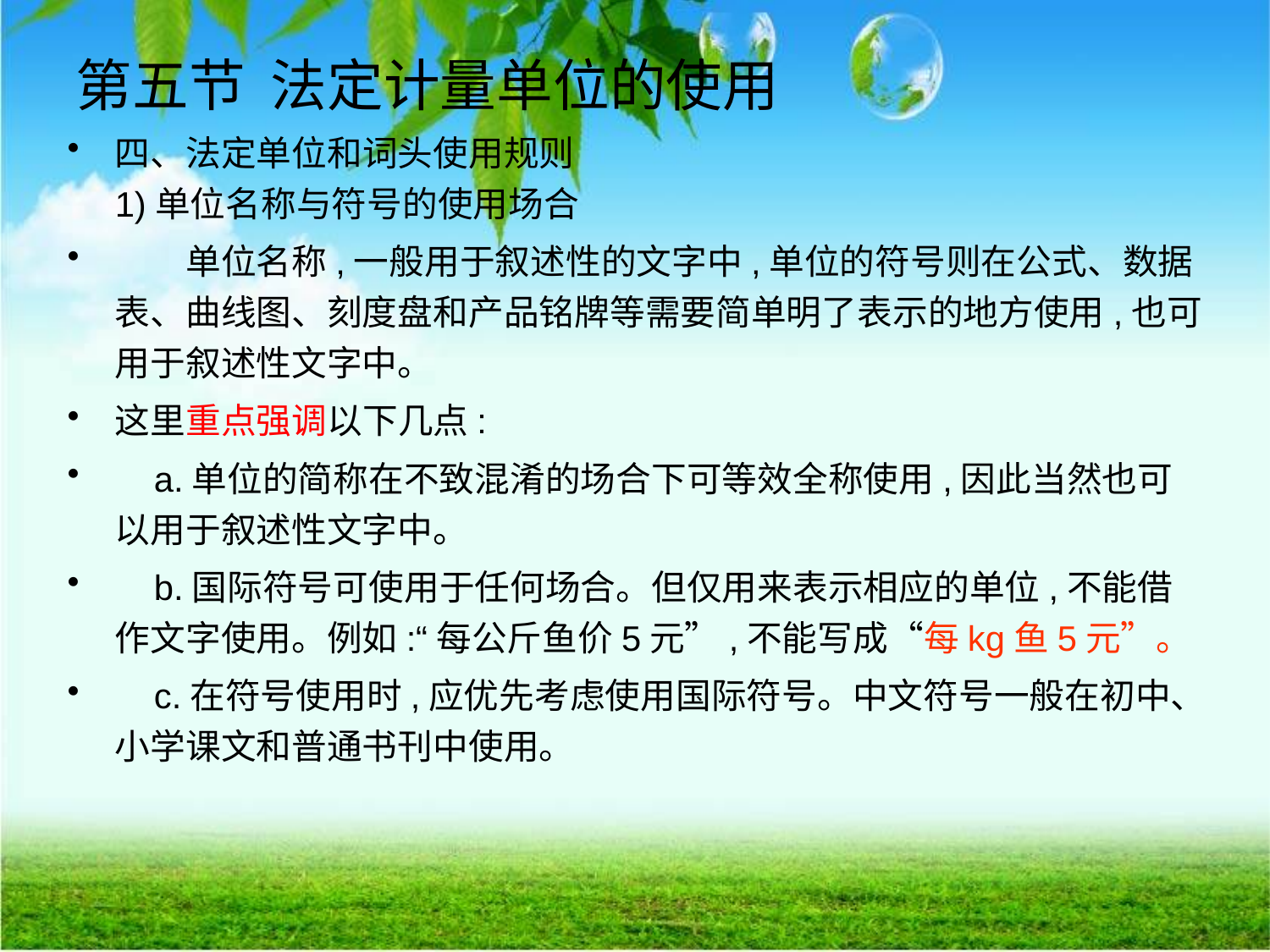

# 第五节  法定计量单位的使用
四、法定单位和词头使用规则
1)单位名称与符号的使用场合
　　单位名称,一般用于叙述性的文字中,单位的符号则在公式、数据表、曲线图、刻度盘和产品铭牌等需要简单明了表示的地方使用,也可用于叙述性文字中。
这里重点强调以下几点:
    a.单位的简称在不致混淆的场合下可等效全称使用,因此当然也可以用于叙述性文字中。
    b.国际符号可使用于任何场合。但仅用来表示相应的单位,不能借作文字使用。例如:“每公斤鱼价5元”,不能写成“每kg鱼5元”。
    c.在符号使用时,应优先考虑使用国际符号。中文符号一般在初中、小学课文和普通书刊中使用。